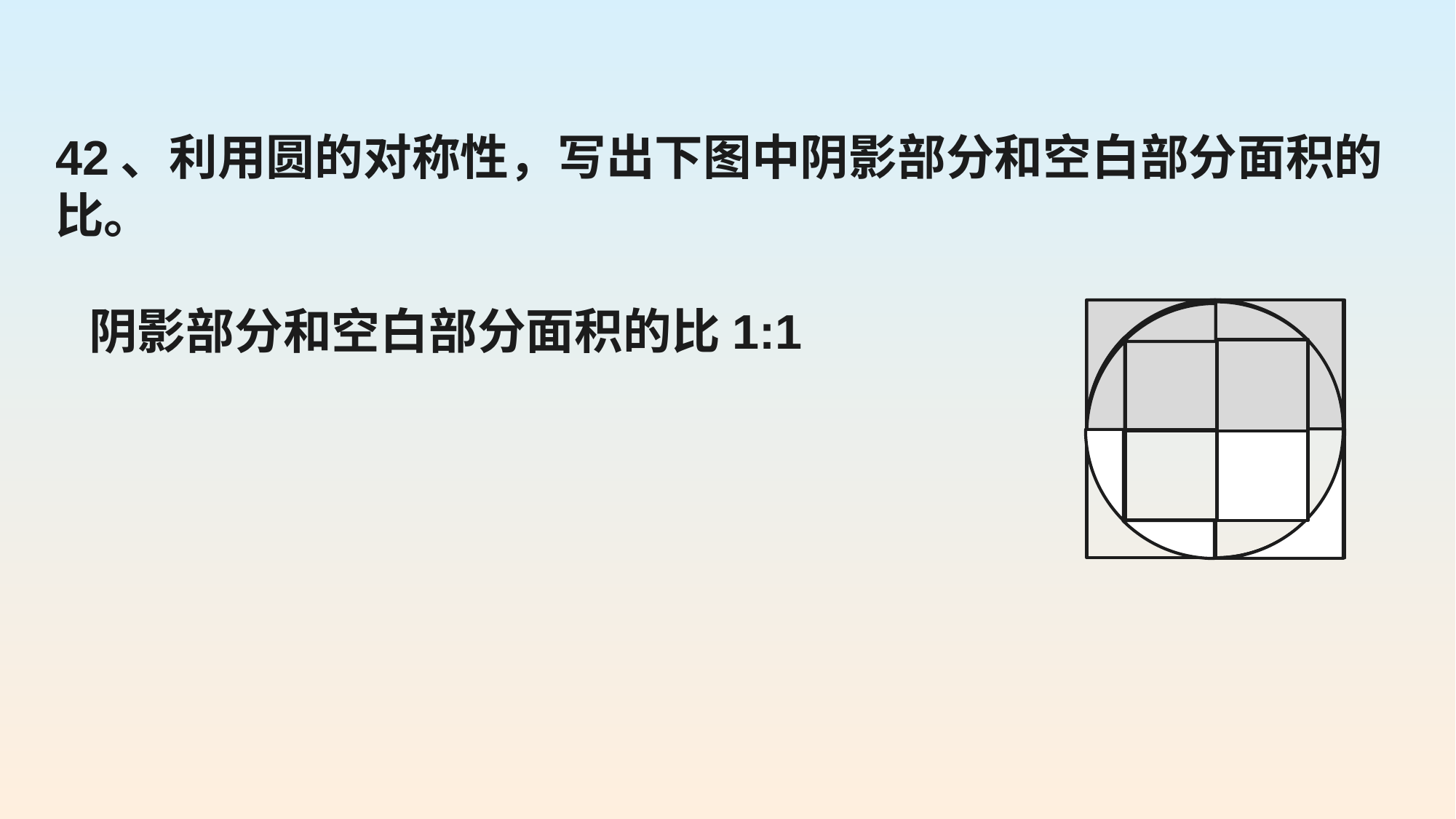

42、利用圆的对称性，写出下图中阴影部分和空白部分面积的比。

  阴影部分和空白部分面积的比1:1